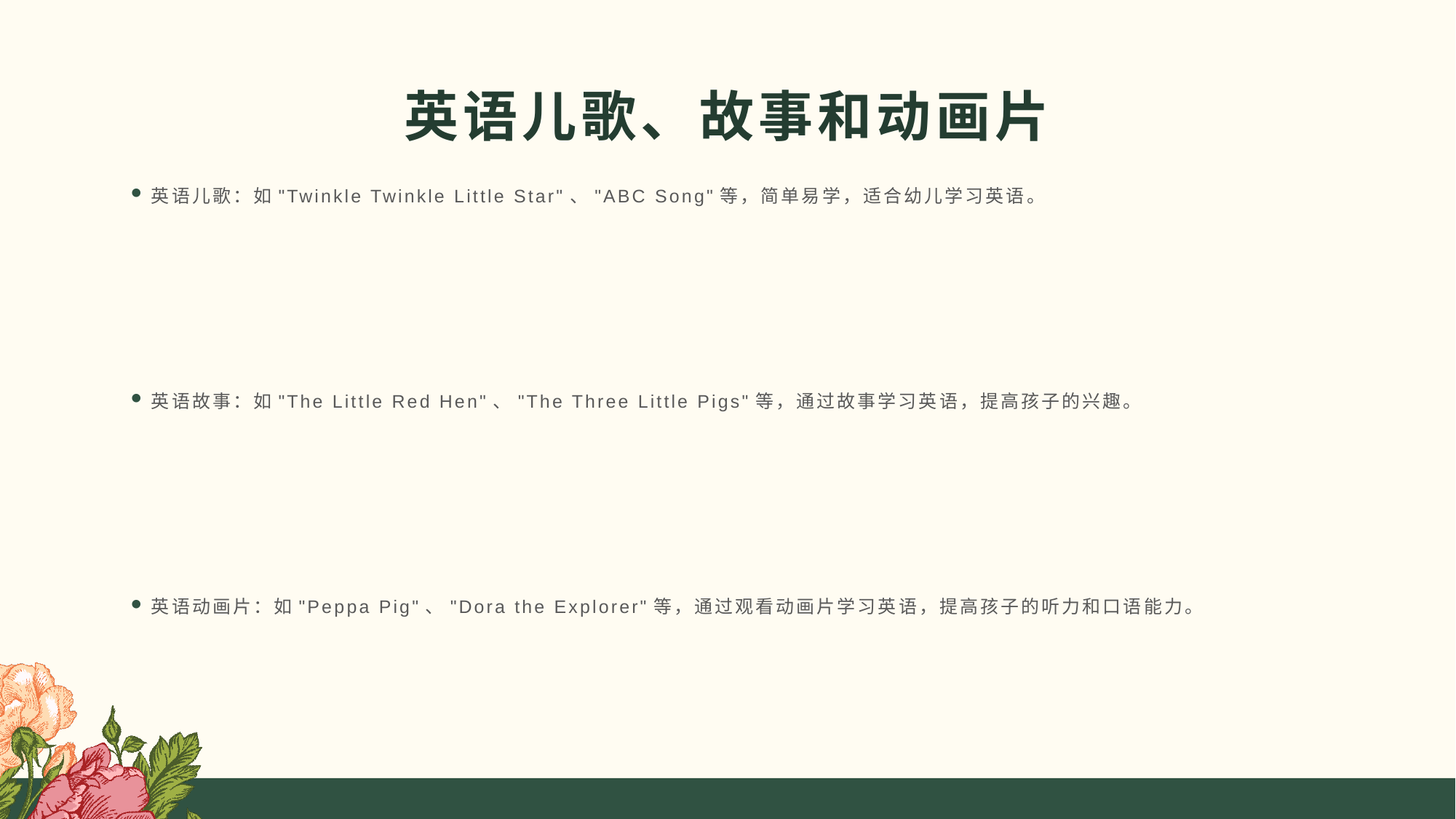

英语儿歌、故事和动画片
英语儿歌：如"Twinkle Twinkle Little Star"、"ABC Song"等，简单易学，适合幼儿学习英语。
英语故事：如"The Little Red Hen"、"The Three Little Pigs"等，通过故事学习英语，提高孩子的兴趣。
英语动画片：如"Peppa Pig"、"Dora the Explorer"等，通过观看动画片学习英语，提高孩子的听力和口语能力。